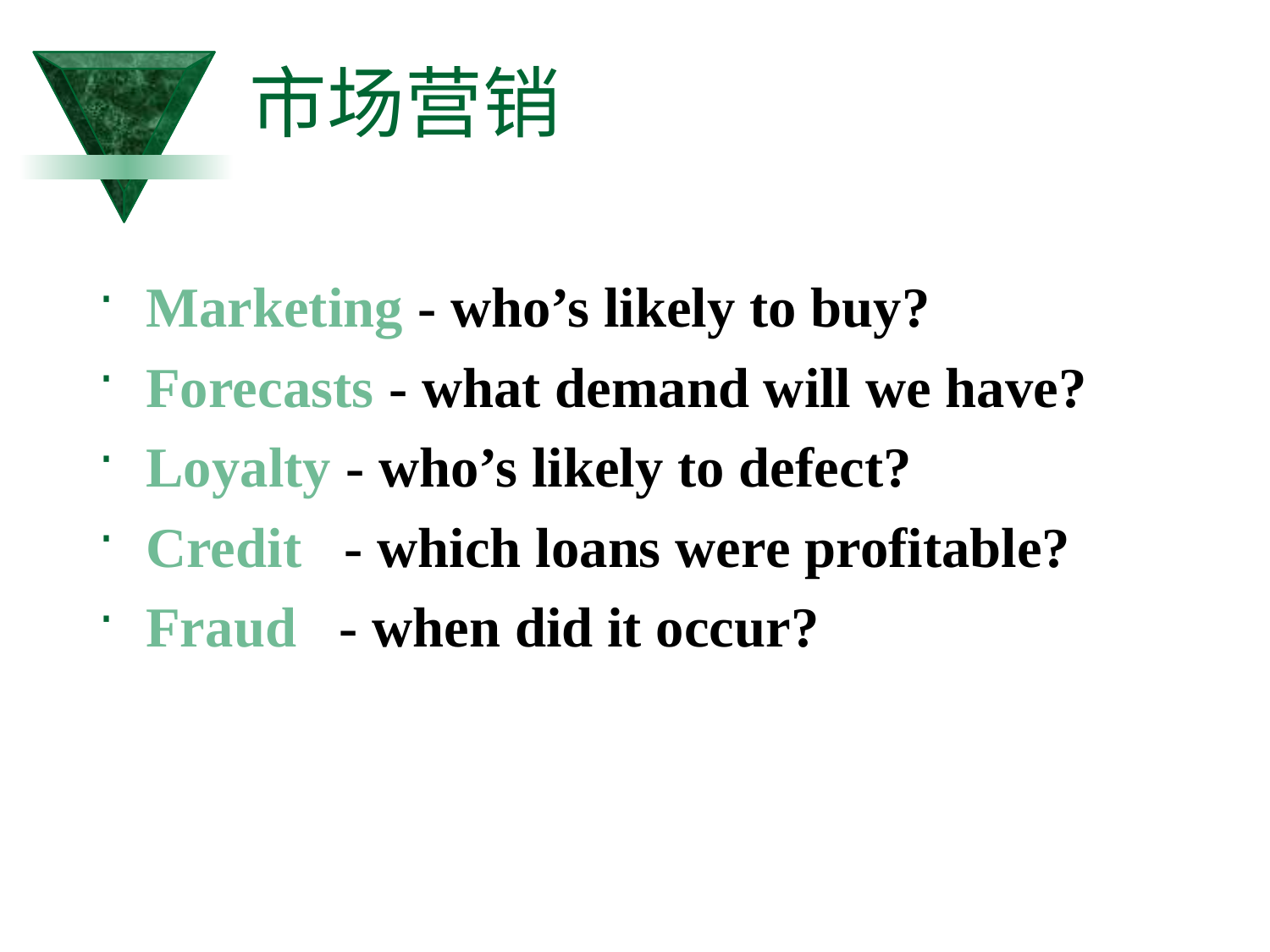

# 市场营销
Marketing - who’s likely to buy?
Forecasts - what demand will we have?
Loyalty - who’s likely to defect?
Credit   - which loans were profitable?
Fraud   - when did it occur?